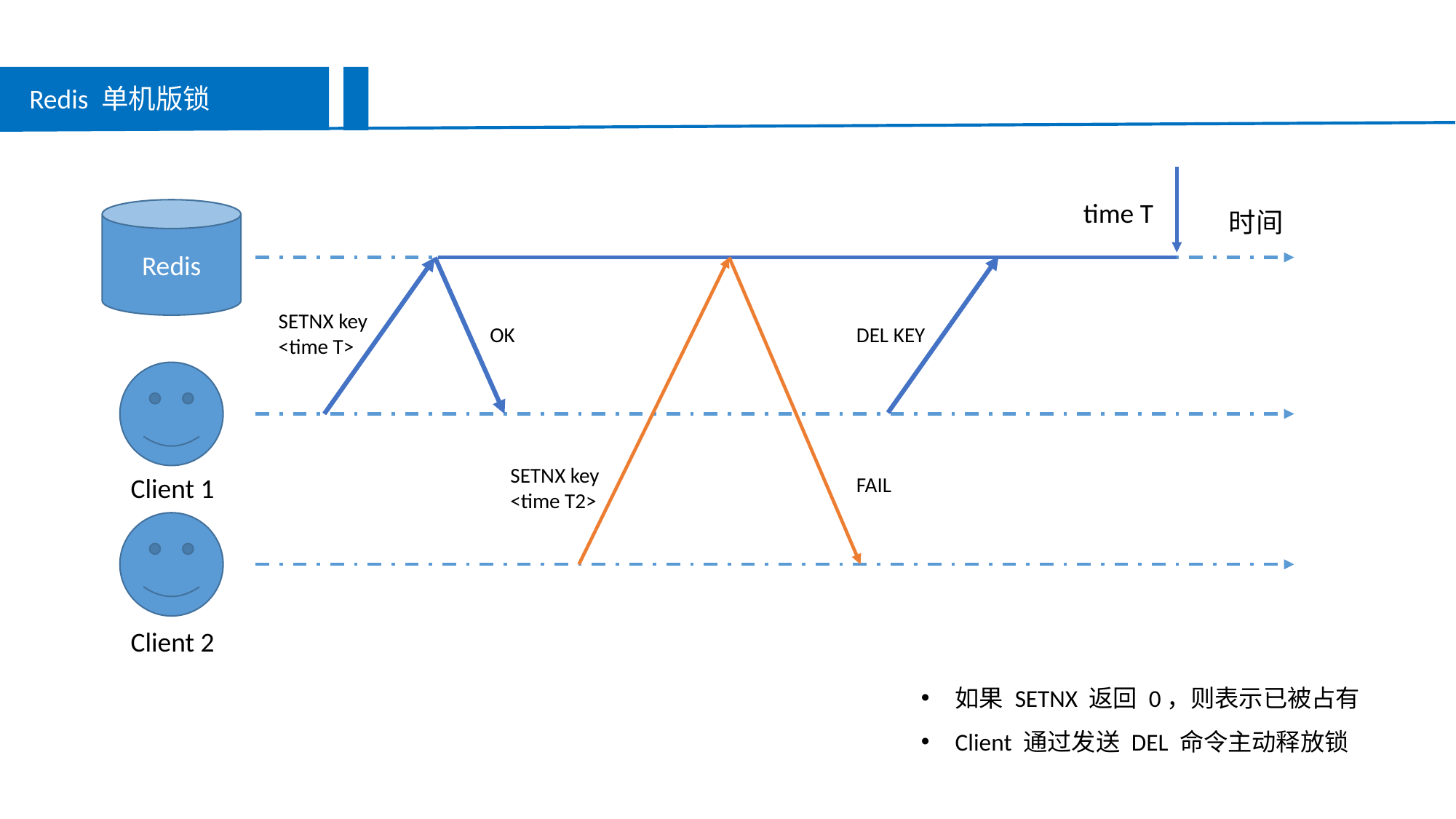

Redis 单机版锁
time T
Redis
时间
SETNX key <time T>
DEL KEY
OK

SETNX key <time T2>
Client 1
FAIL

Client 2
如果 SETNX 返回 0，则表示已被占有
Client 通过发送 DEL 命令主动释放锁